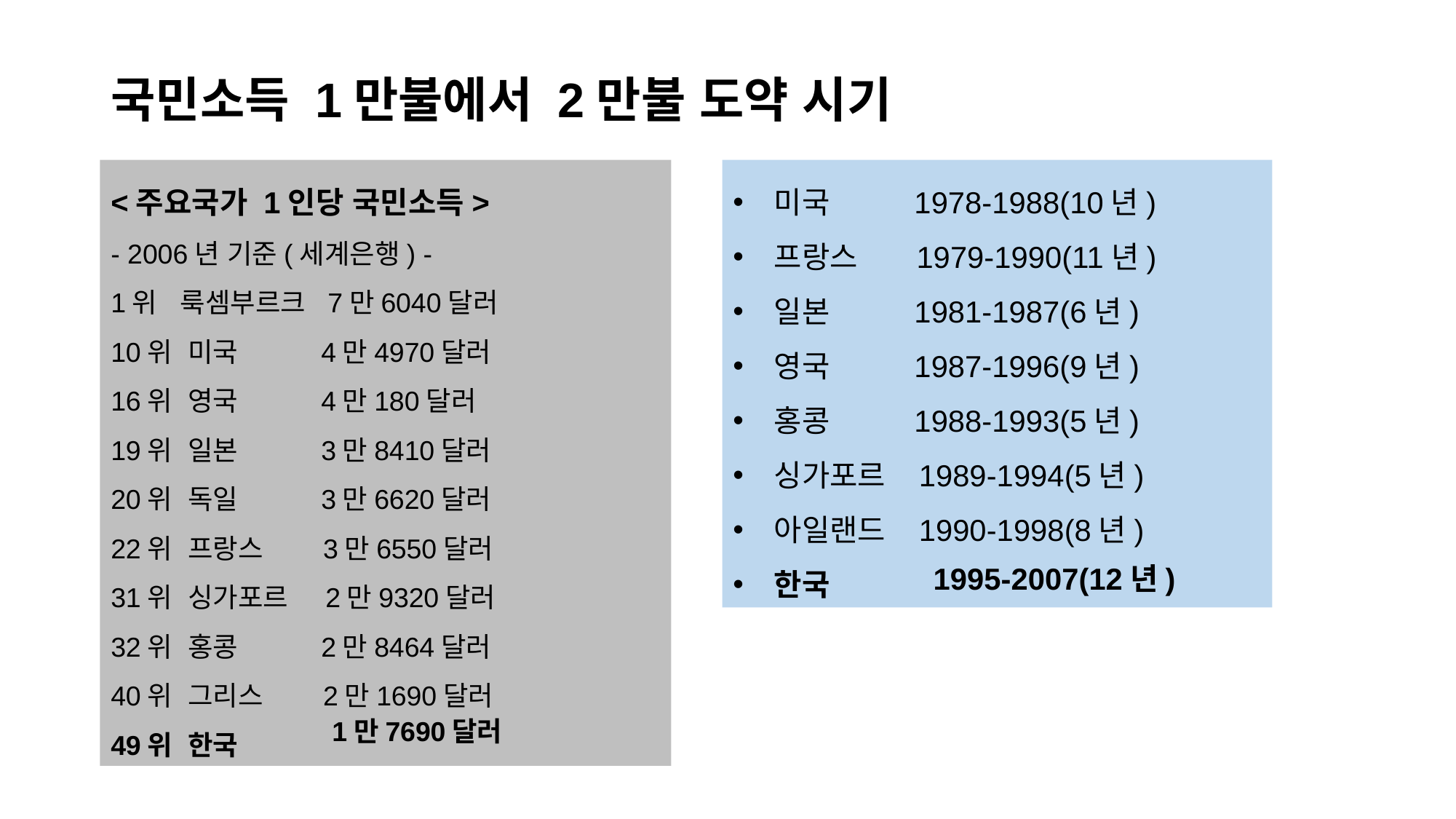

# 국민소득 1만불에서 2만불 도약 시기
<주요국가 1인당 국민소득>
- 2006년 기준(세계은행) -
1위   룩셈부르크  7만6040달러
10위  미국          4만4970달러
16위  영국          4만180달러
19위  일본          3만8410달러
20위  독일          3만6620달러
22위  프랑스       3만6550달러
31위  싱가포르    2만9320달러
32위  홍콩          2만8464달러
40위  그리스       2만1690달러
49위  한국
미국         1978-1988(10년)
프랑스      1979-1990(11년)
일본         1981-1987(6년)
영국         1987-1996(9년)
홍콩         1988-1993(5년)
싱가포르   1989-1994(5년)
아일랜드   1990-1998(8년)
한국
1995-2007(12년)
1만7690달러